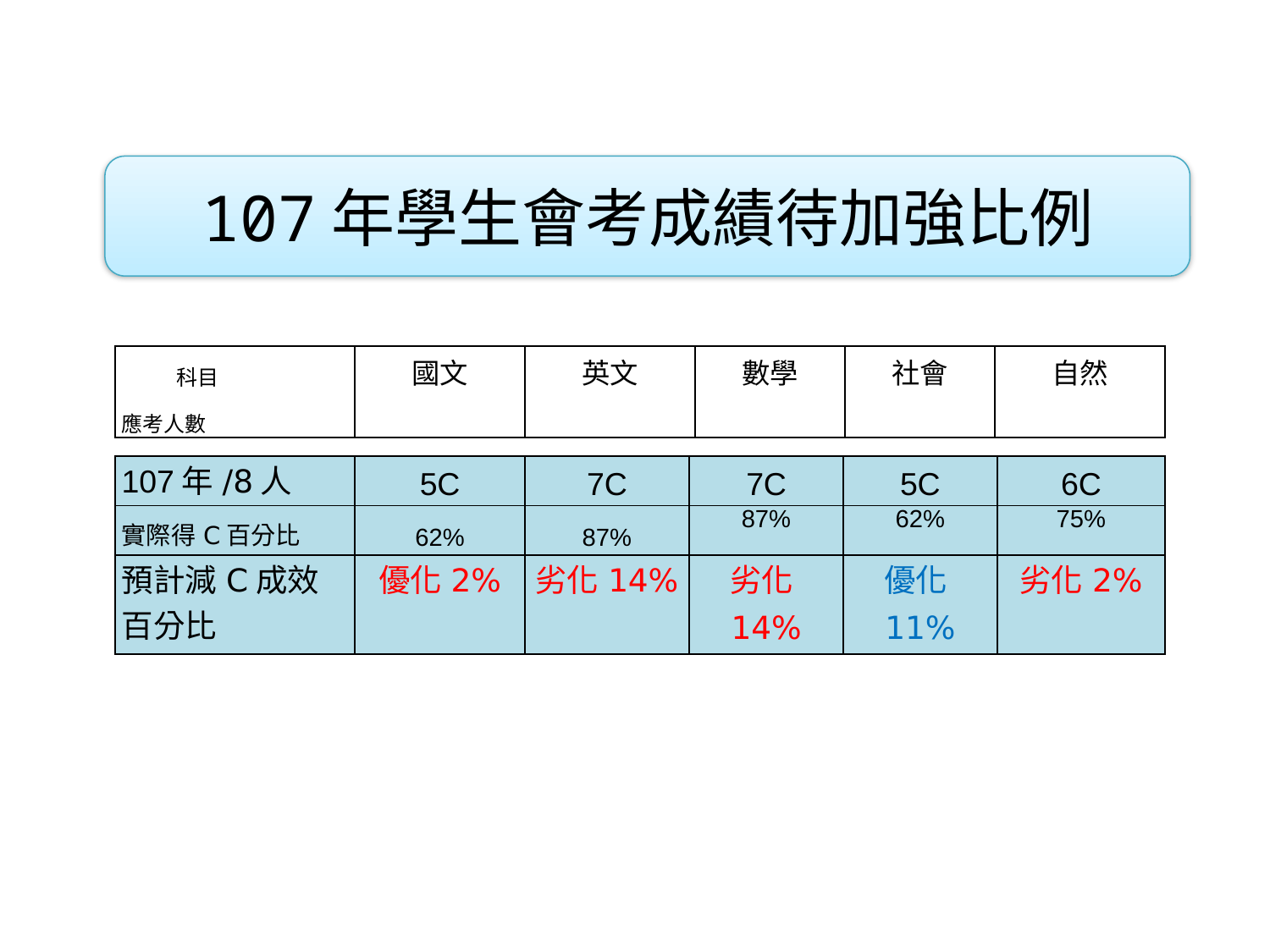

107年學生會考成績待加強比例
| 科目 應考人數 | 國文 | 英文 | 數學 | 社會 | 自然 |
| --- | --- | --- | --- | --- | --- |
| 107年/8人 | 5C | 7C | 7C | 5C | 6C |
| --- | --- | --- | --- | --- | --- |
| 實際得C百分比 | 62% | 87% | 87% | 62% | 75% |
| 預計減C成效百分比 | 優化2% | 劣化14% | 劣化14% | 優化11% | 劣化2% |